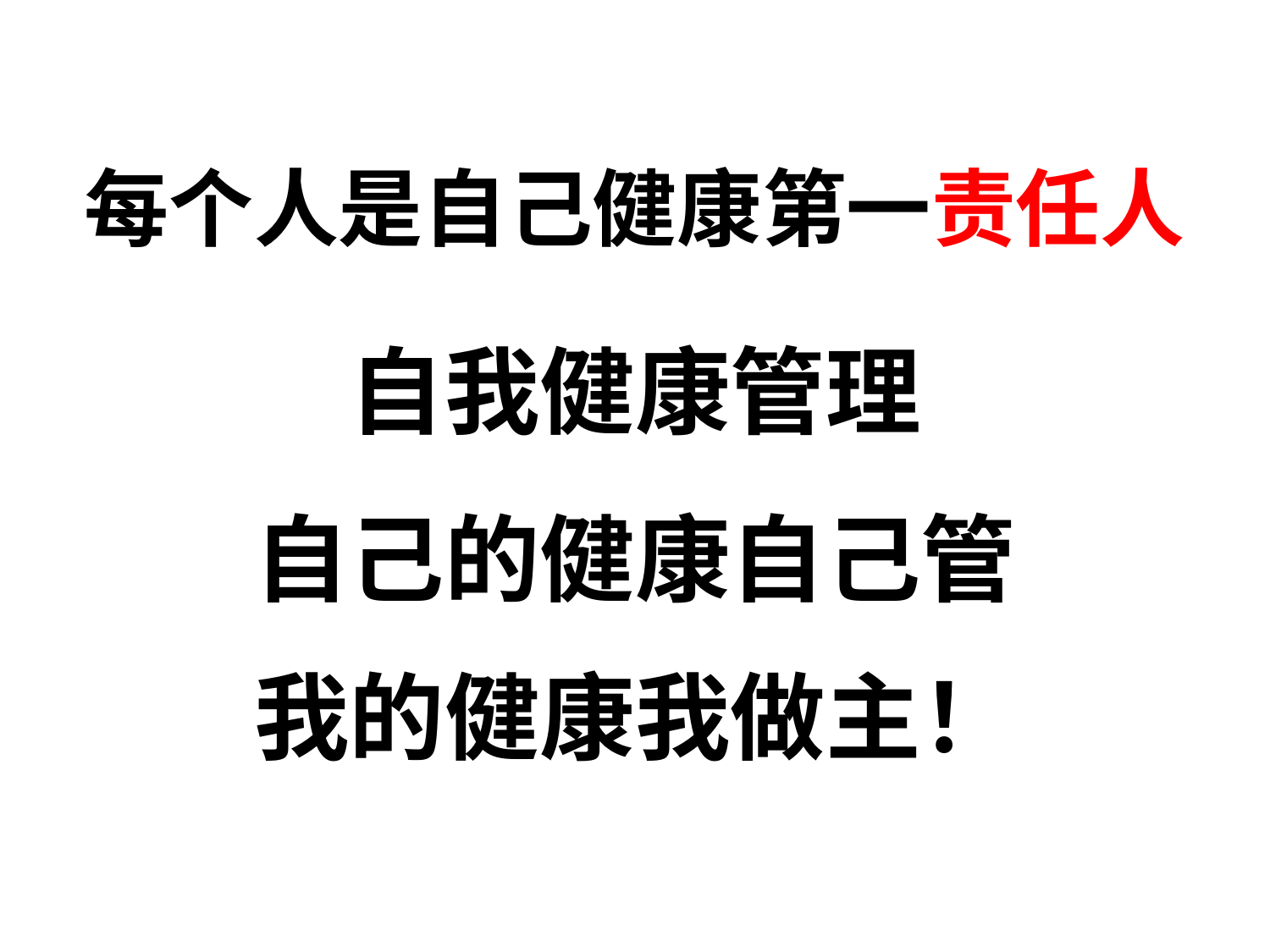

# 每个人是自己健康第一责任人
自我健康管理
自己的健康自己管
我的健康我做主！